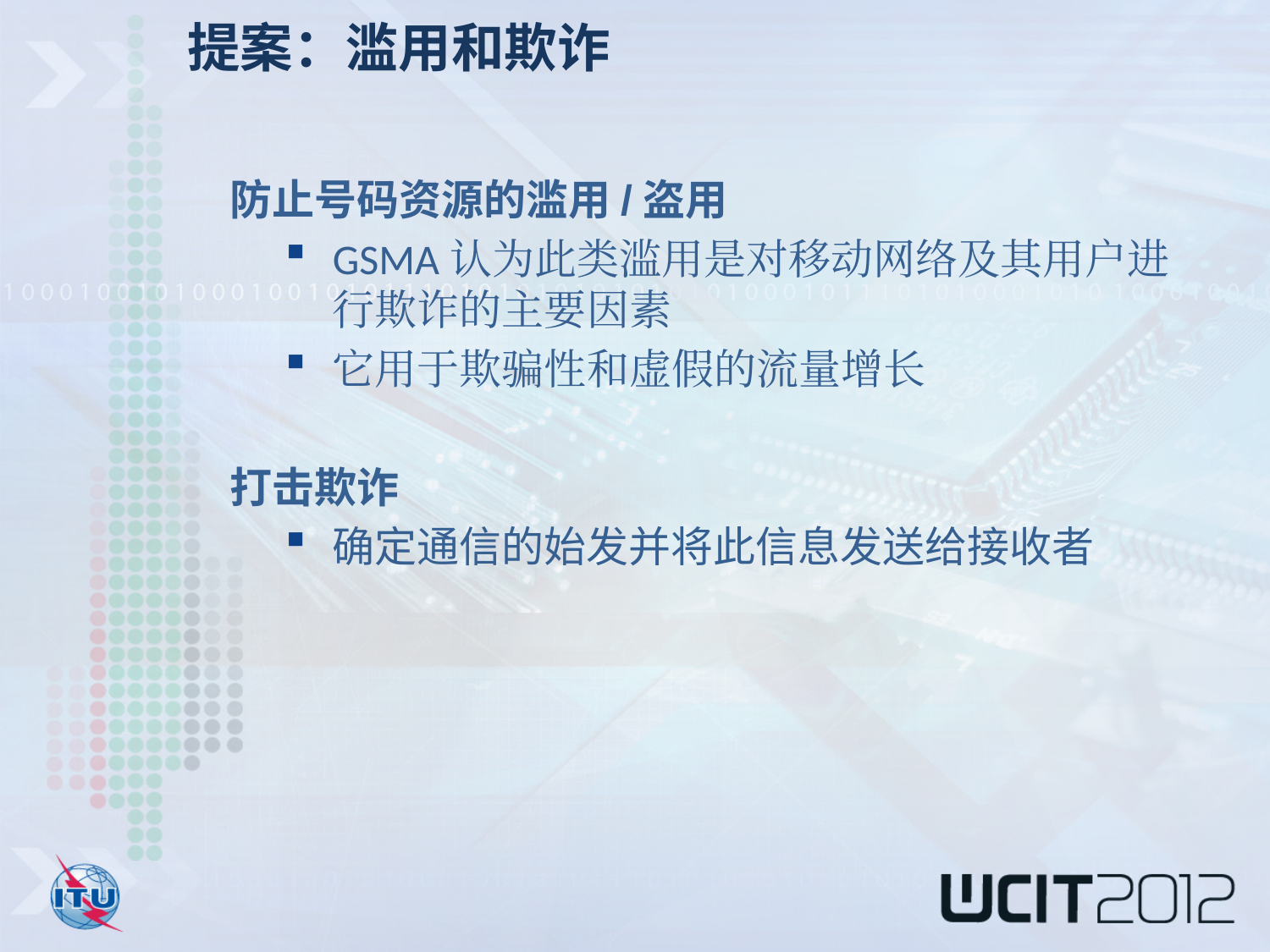

提案：滥用和欺诈
防止号码资源的滥用/盗用
GSMA认为此类滥用是对移动网络及其用户进行欺诈的主要因素
它用于欺骗性和虚假的流量增长

打击欺诈
确定通信的始发并将此信息发送给接收者